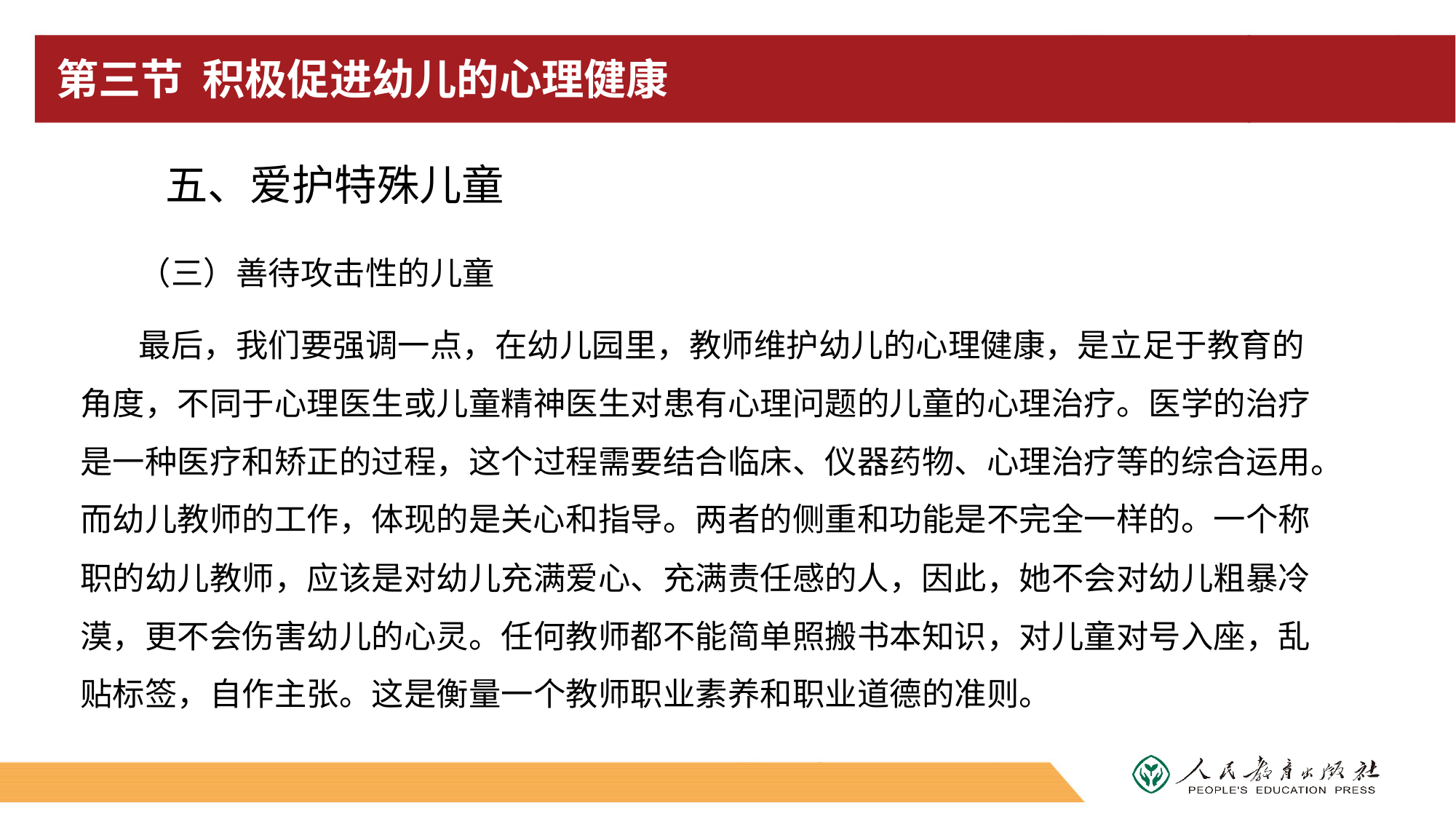

# 第三节  积极促进幼儿的心理健康
五、爱护特殊儿童
（三）善待攻击性的儿童
最后，我们要强调一点，在幼儿园里，教师维护幼儿的心理健康，是立足于教育的角度，不同于心理医生或儿童精神医生对患有心理问题的儿童的心理治疗。医学的治疗是一种医疗和矫正的过程，这个过程需要结合临床、仪器药物、心理治疗等的综合运用。而幼儿教师的工作，体现的是关心和指导。两者的侧重和功能是不完全一样的。一个称职的幼儿教师，应该是对幼儿充满爱心、充满责任感的人，因此，她不会对幼儿粗暴冷漠，更不会伤害幼儿的心灵。任何教师都不能简单照搬书本知识，对儿童对号入座，乱贴标签，自作主张。这是衡量一个教师职业素养和职业道德的准则。